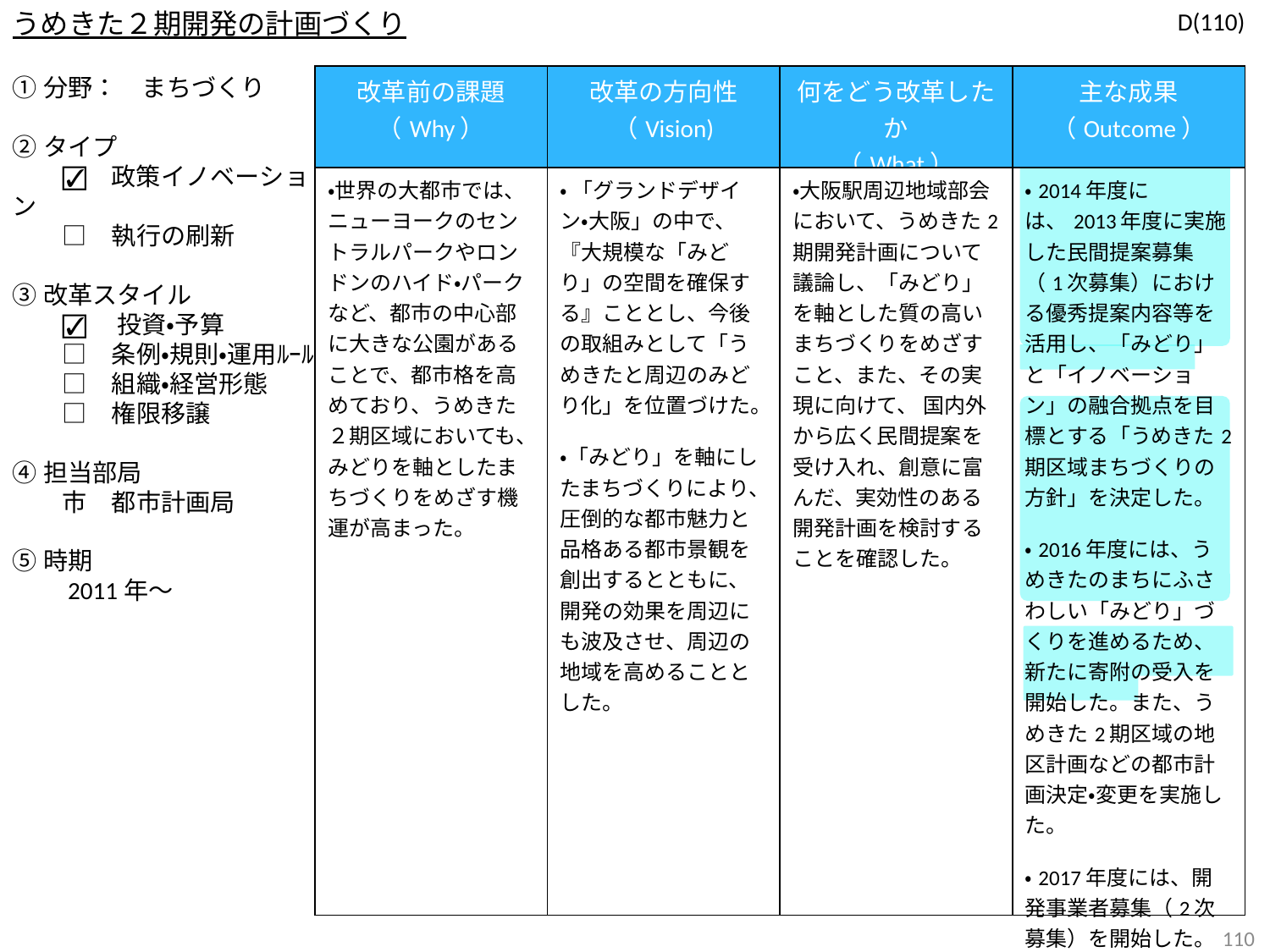

うめきた２期開発の計画づくり
D(110)
①分野：　まちづくり

②タイプ
　　☑　政策イノベーション
　　□　執行の刷新

③改革スタイル
　　☑ 　投資・予算
　　□　条例・規則・運用ﾙｰﾙ
　　□　組織・経営形態
　　□　権限移譲

④担当部局
　　市　都市計画局

⑤時期
　　2011年～
| 改革前の課題 （Why） | 改革の方向性 （Vision) | 何をどう改革したか （What） | 主な成果 （Outcome） |
| --- | --- | --- | --- |
| ・世界の大都市では、ニューヨークのセントラルパークやロンドンのハイド・パークなど、都市の中心部に大きな公園があることで、都市格を高めており、うめきた２期区域においても、みどりを軸としたまちづくりをめざす機運が高まった。 | ・ 「グランドデザイン・大阪」の中で、『大規模な「みどり」の空間を確保する』こととし、今後の取組みとして「うめきたと周辺のみどり化」を位置づけた。 ・「みどり」を軸にしたまちづくりにより、圧倒的な都市魅力と品格ある都市景観を創出するとともに、開発の効果を周辺にも波及させ、周辺の地域を高めることとした。 | ・大阪駅周辺地域部会において、うめきた2期開発計画について議論し、「みどり」を軸とした質の高いまちづくりをめざすこと、また、その実現に向けて、 国内外から広く民間提案を受け入れ、創意に富んだ、実効性のある開発計画を検討することを確認した。 | ・2014年度には、2013年度に実施した民間提案募集（1次募集）における優秀提案内容等を活用し、「みどり」と「イノベーション」の融合拠点を目標とする「うめきた2期区域まちづくりの方針」を決定した。 ・2016年度には、うめきたのまちにふさわしい「みどり」づくりを進めるため、新たに寄附の受入を開始した。また、うめきた2期区域の地区計画などの都市計画決定・変更を実施した。 ・2017年度には、開発事業者募集（2次募集）を開始した。 ⇒全体スケジュールは次頁参照 |

110